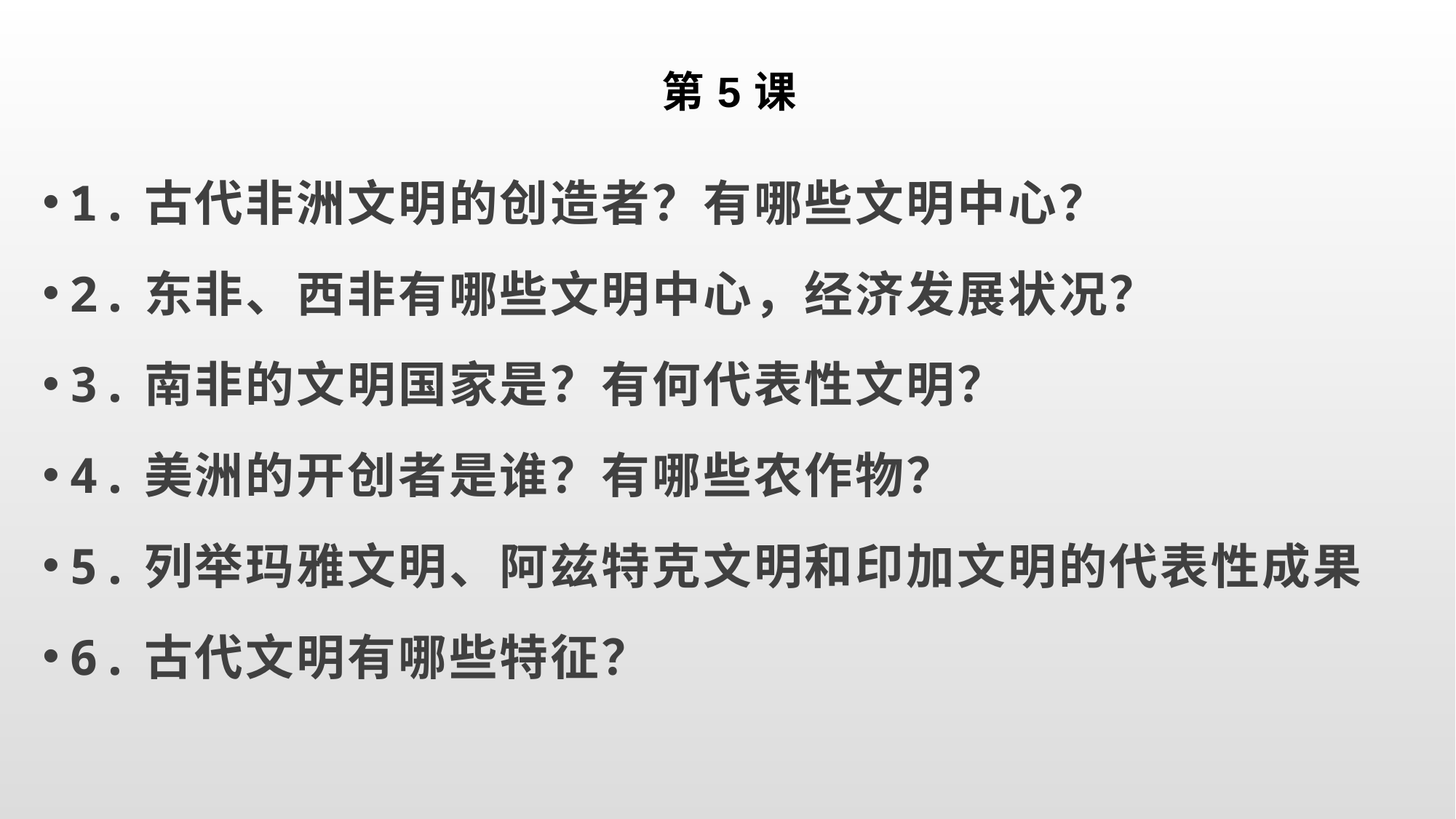

# 第5课
1.古代非洲文明的创造者？有哪些文明中心？
2.东非、西非有哪些文明中心，经济发展状况？
3.南非的文明国家是？有何代表性文明？
4.美洲的开创者是谁？有哪些农作物？
5.列举玛雅文明、阿兹特克文明和印加文明的代表性成果
6.古代文明有哪些特征？